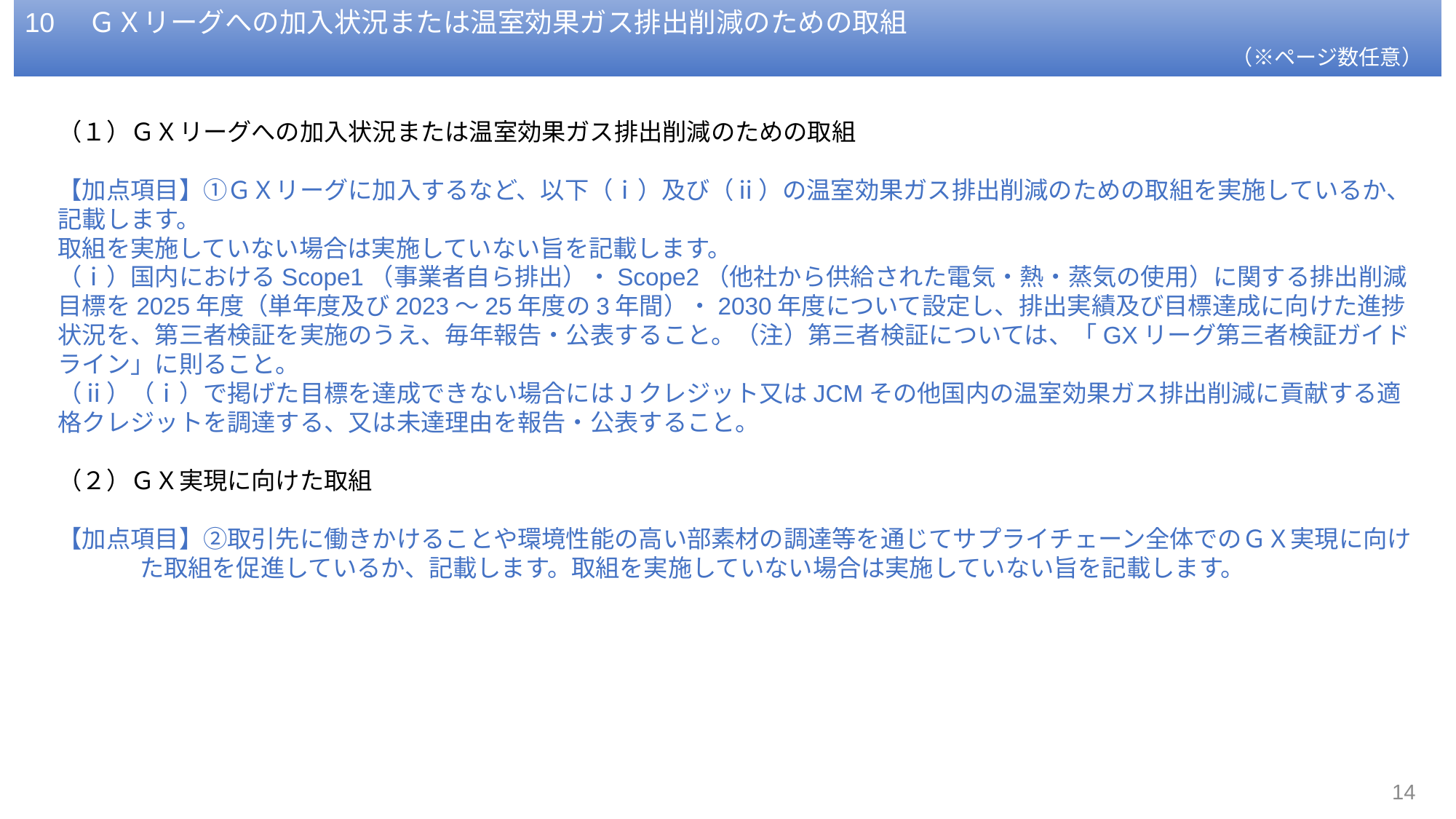

10　ＧＸリーグへの加入状況または温室効果ガス排出削減のための取組

（※ページ数任意）
（１）ＧＸリーグへの加入状況または温室効果ガス排出削減のための取組

【加点項目】①ＧＸリーグに加入するなど、以下（ⅰ）及び（ⅱ）の温室効果ガス排出削減のための取組を実施しているか、記載します。
取組を実施していない場合は実施していない旨を記載します。
（ⅰ）国内におけるScope1（事業者自ら排出）・Scope2（他社から供給された電気・熱・蒸気の使用）に関する排出削減目標を2025年度（単年度及び2023～25年度の3年間）・2030年度について設定し、排出実績及び目標達成に向けた進捗状況を、第三者検証を実施のうえ、毎年報告・公表すること。（注）第三者検証については、「GXリーグ第三者検証ガイドライン」に則ること。
（ⅱ）（ⅰ）で掲げた目標を達成できない場合にはJクレジット又はJCMその他国内の温室効果ガス排出削減に貢献する適格クレジットを調達する、又は未達理由を報告・公表すること。

（２）ＧＸ実現に向けた取組

【加点項目】②取引先に働きかけることや環境性能の高い部素材の調達等を通じてサプライチェーン全体でのＧＸ実現に向けた取組を促進しているか、記載します。取組を実施していない場合は実施していない旨を記載します。

14